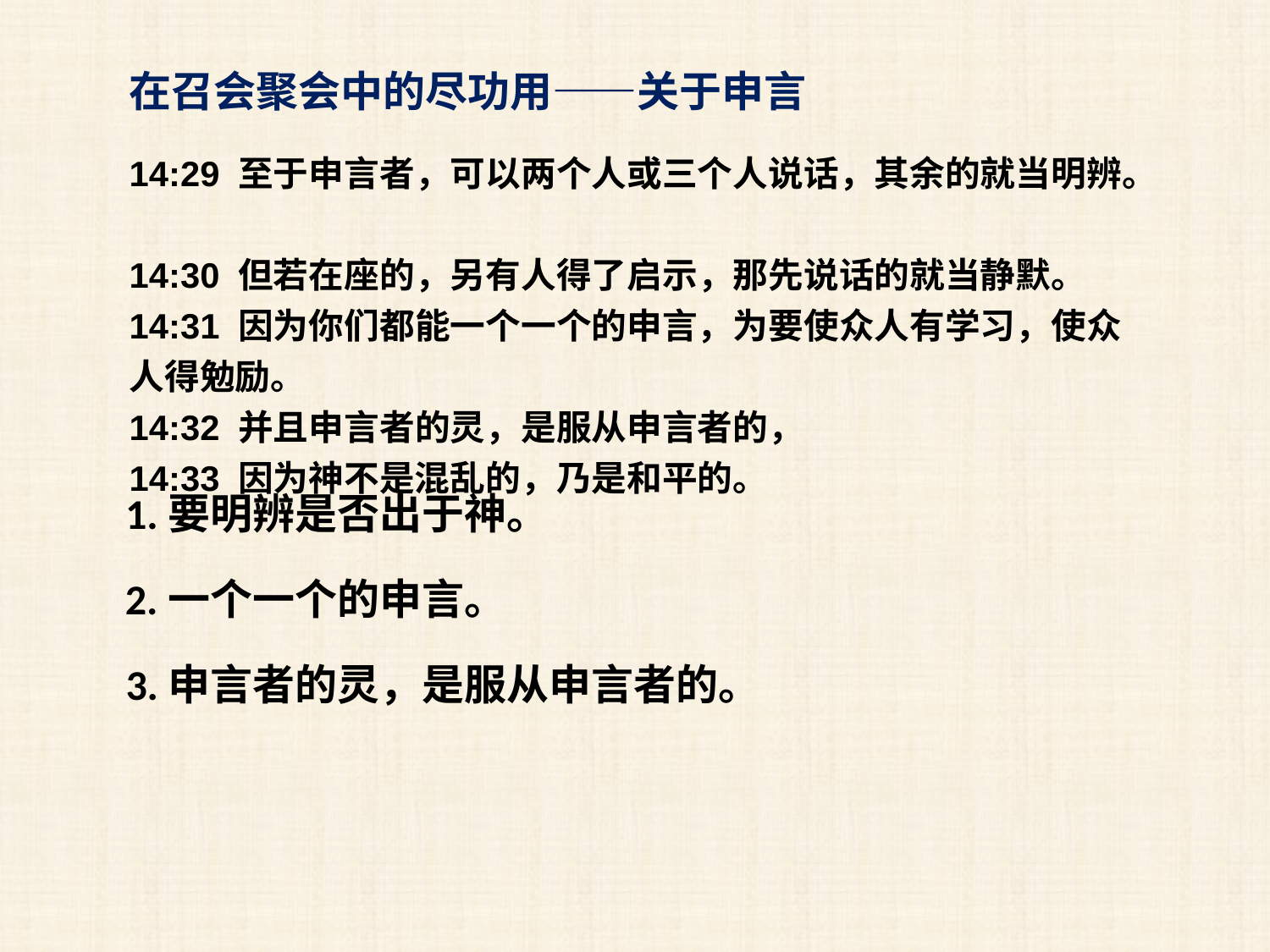

在召会聚会中的尽功用——关于申言
14:29 至于申言者，可以两个人或三个人说话，其余的就当明辨。
14:30 但若在座的，另有人得了启示，那先说话的就当静默。
14:31 因为你们都能一个一个的申言，为要使众人有学习，使众人得勉励。
14:32 并且申言者的灵，是服从申言者的，
14:33 因为神不是混乱的，乃是和平的。
1.要明辨是否出于神。
2.一个一个的申言。
3.申言者的灵，是服从申言者的。